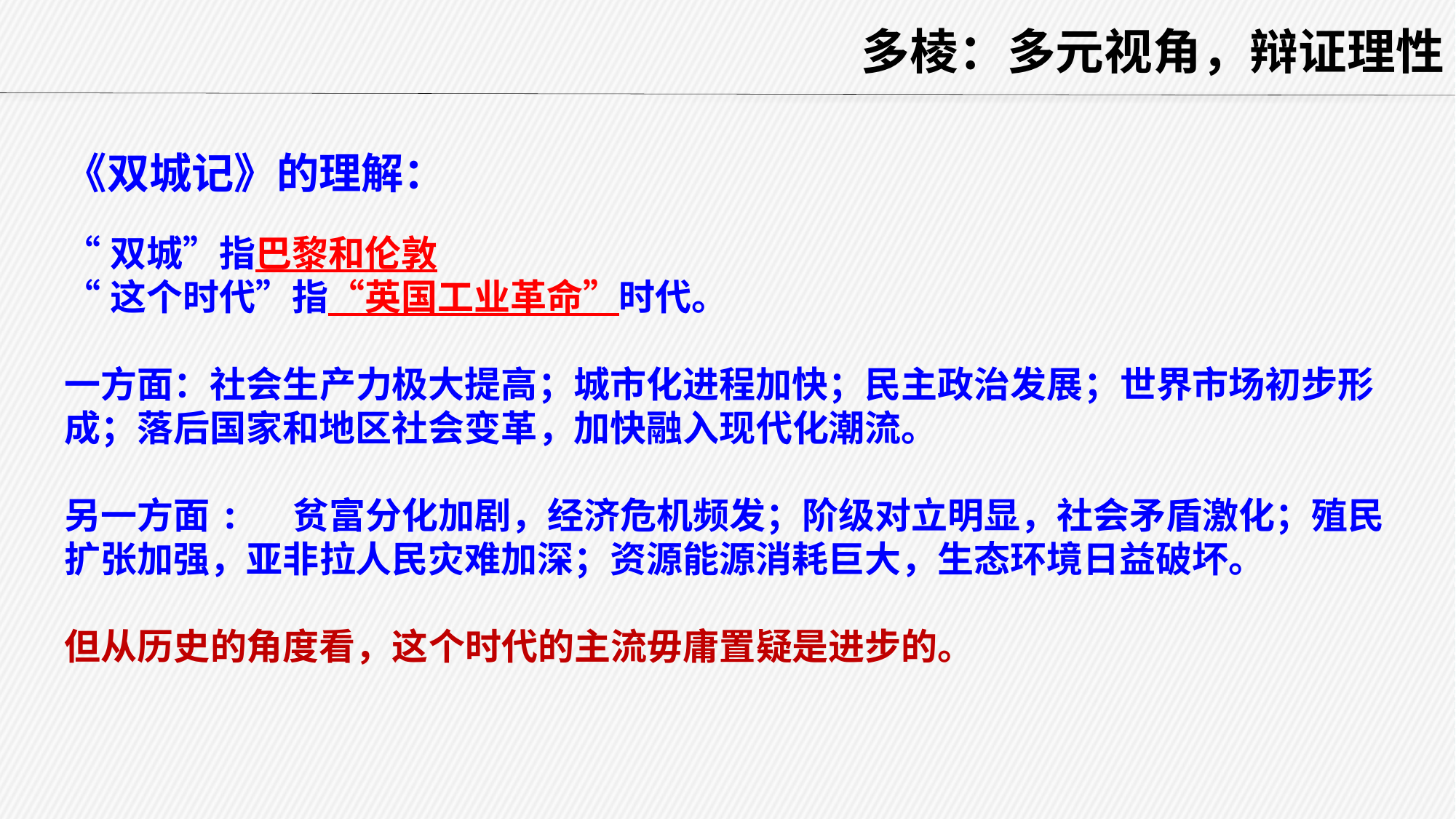

多棱：多元视角，辩证理性
《双城记》的理解：

“双城”指巴黎和伦敦
“这个时代”指“英国工业革命”时代。

一方面：社会生产力极大提高；城市化进程加快；民主政治发展；世界市场初步形成；落后国家和地区社会变革，加快融入现代化潮流。

另一方面:  贫富分化加剧，经济危机频发；阶级对立明显，社会矛盾激化；殖民扩张加强，亚非拉人民灾难加深；资源能源消耗巨大，生态环境日益破坏。

但从历史的角度看，这个时代的主流毋庸置疑是进步的。